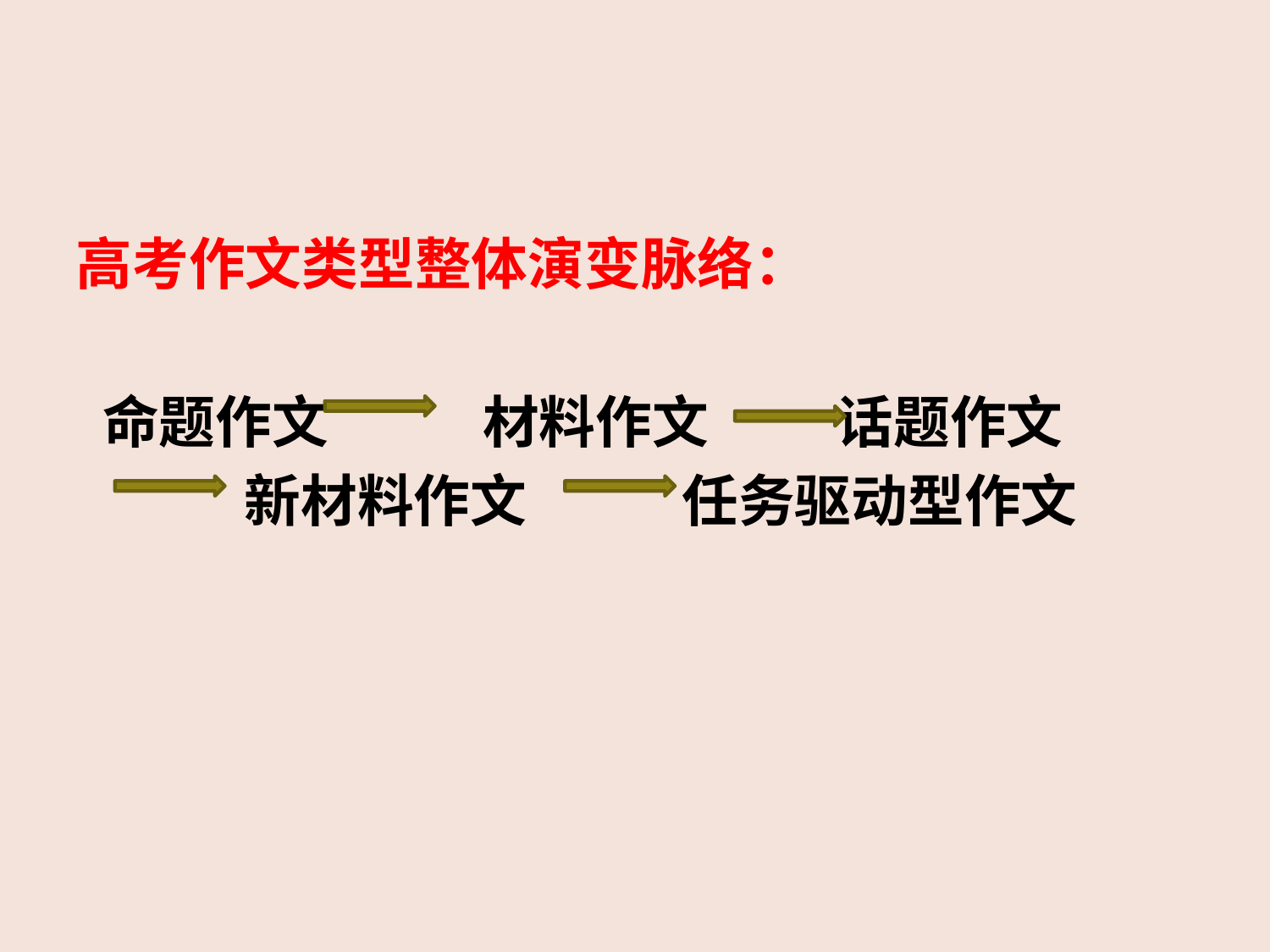

高考作文类型整体演变脉络：

 命题作文            材料作文          话题作文
            新材料作文            任务驱动型作文